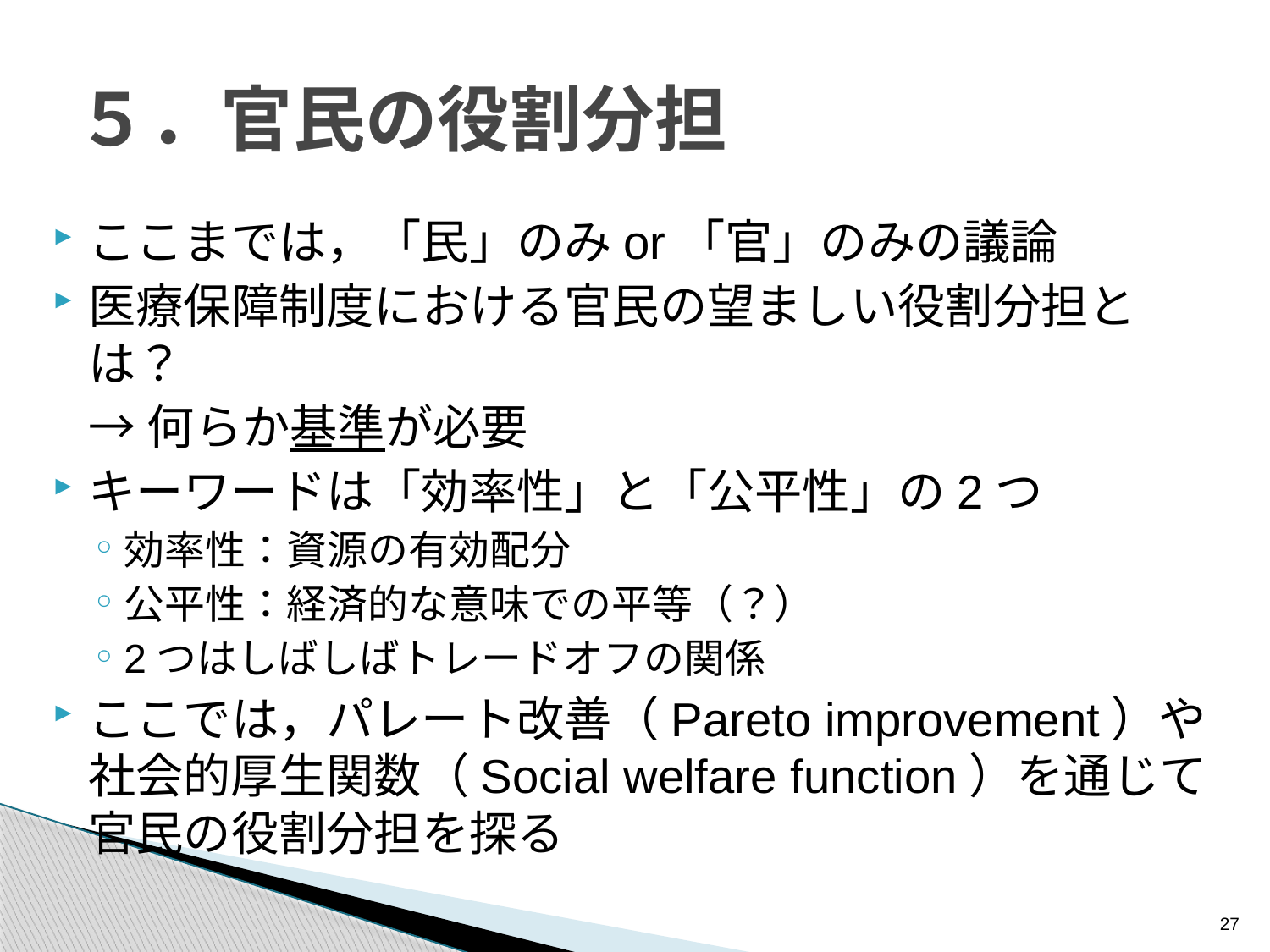

# ５．官民の役割分担
ここまでは，「民」のみor「官」のみの議論
医療保障制度における官民の望ましい役割分担とは？
	→何らか基準が必要
キーワードは「効率性」と「公平性」の2つ
効率性：資源の有効配分
公平性：経済的な意味での平等（？）
2つはしばしばトレードオフの関係
ここでは，パレート改善（Pareto improvement）や社会的厚生関数（Social welfare function）を通じて官民の役割分担を探る

27